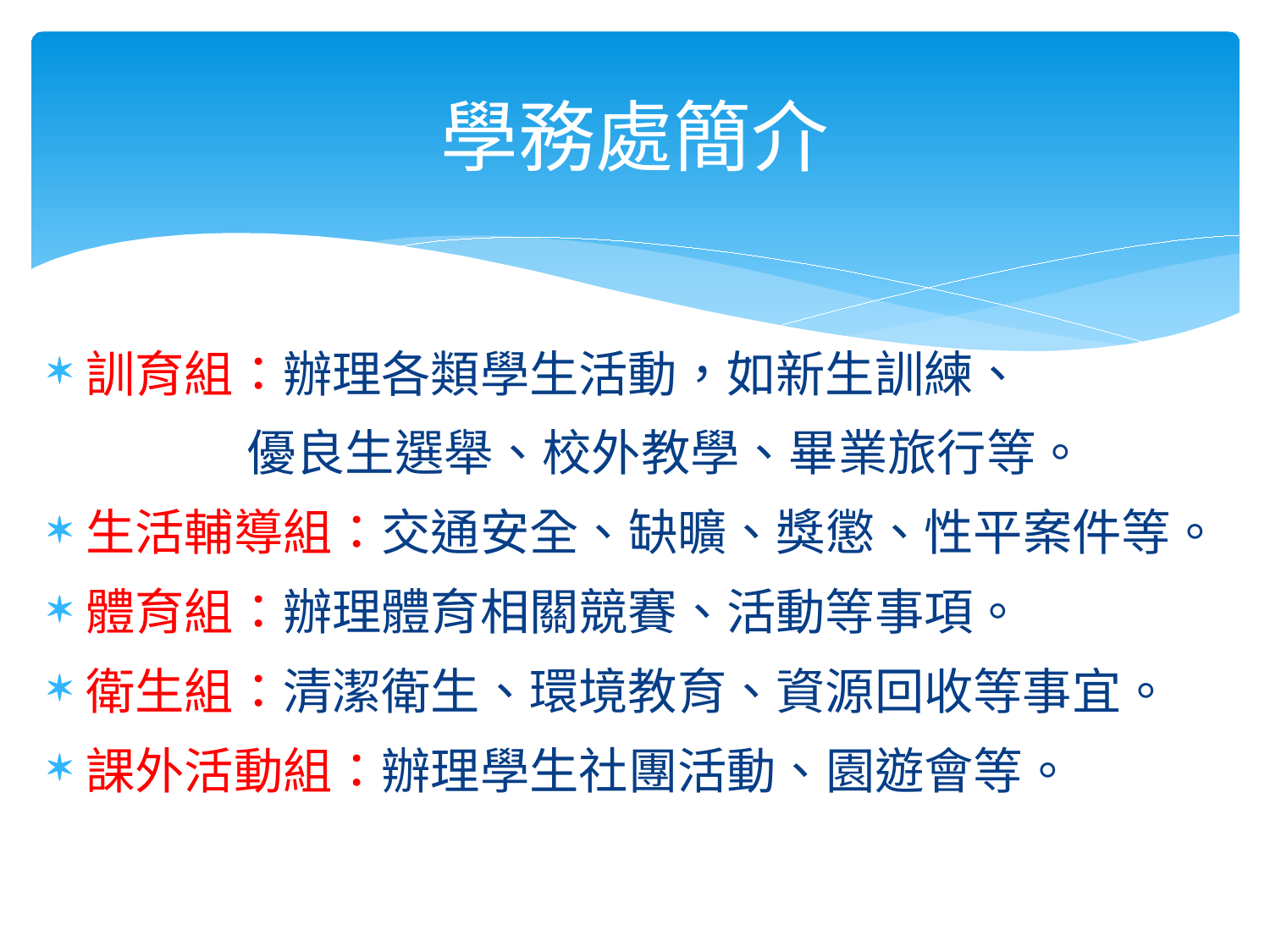

# 學務處簡介
訓育組：辦理各類學生活動，如新生訓練、
                 優良生選舉、校外教學、畢業旅行等。
生活輔導組：交通安全、缺曠、獎懲、性平案件等。
體育組：辦理體育相關競賽、活動等事項。
衛生組：清潔衛生、環境教育、資源回收等事宜。
課外活動組：辦理學生社團活動、園遊會等。